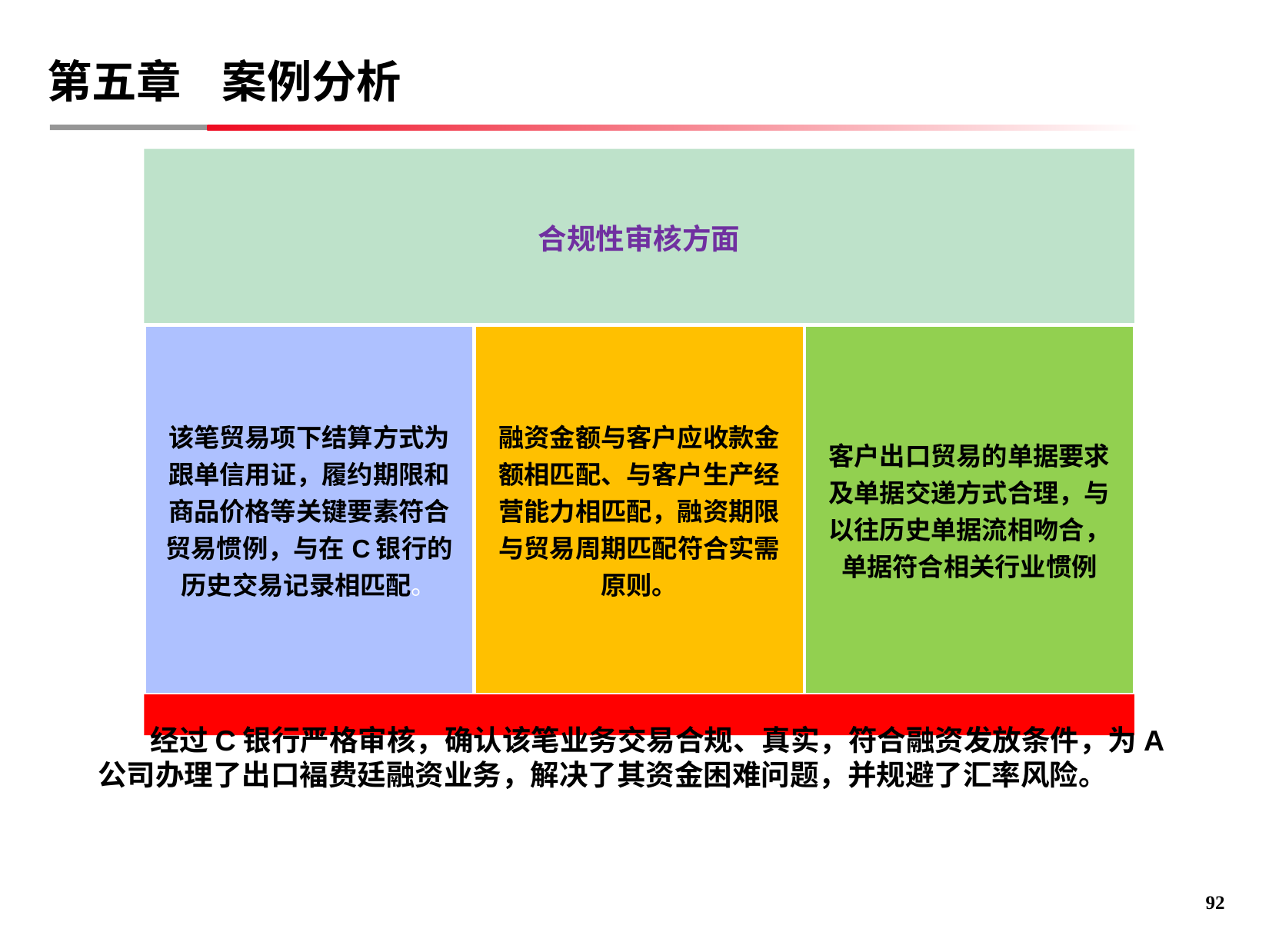

第五章    案例分析
合规性审核方面
该笔贸易项下结算方式为跟单信用证，履约期限和商品价格等关键要素符合贸易惯例，与在C银行的历史交易记录相匹配。
融资金额与客户应收款金额相匹配、与客户生产经营能力相匹配，融资期限与贸易周期匹配符合实需原则。
客户出口贸易的单据要求及单据交递方式合理，与以往历史单据流相吻合，单据符合相关行业惯例
       经过C银行严格审核，确认该笔业务交易合规、真实，符合融资发放条件，为A公司办理了出口褔费廷融资业务，解决了其资金困难问题，并规避了汇率风险。
92